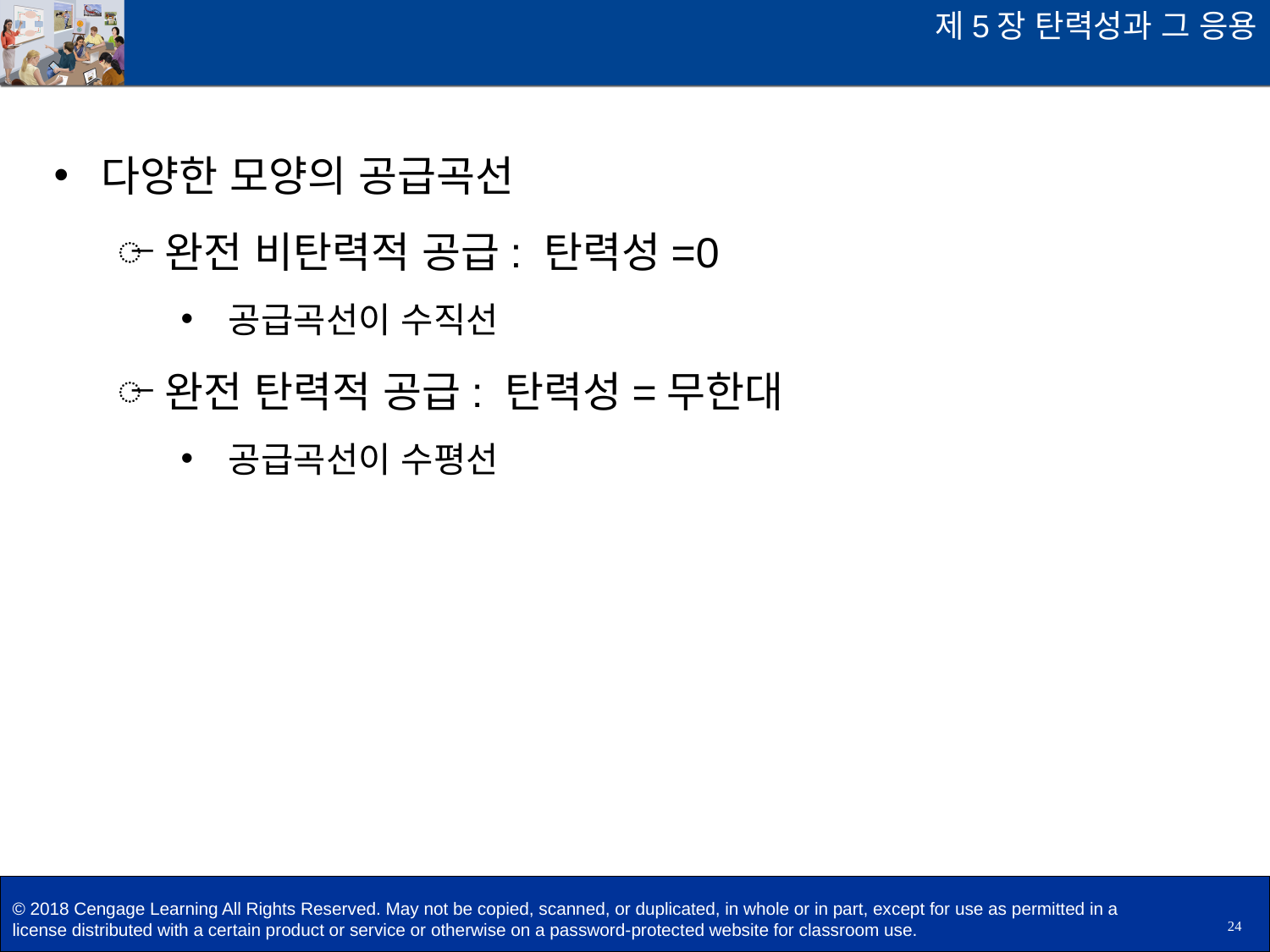

제5장 탄력성과 그 응용
다양한 모양의 공급곡선
완전 비탄력적 공급: 탄력성=0
공급곡선이 수직선
완전 탄력적 공급: 탄력성=무한대
공급곡선이 수평선